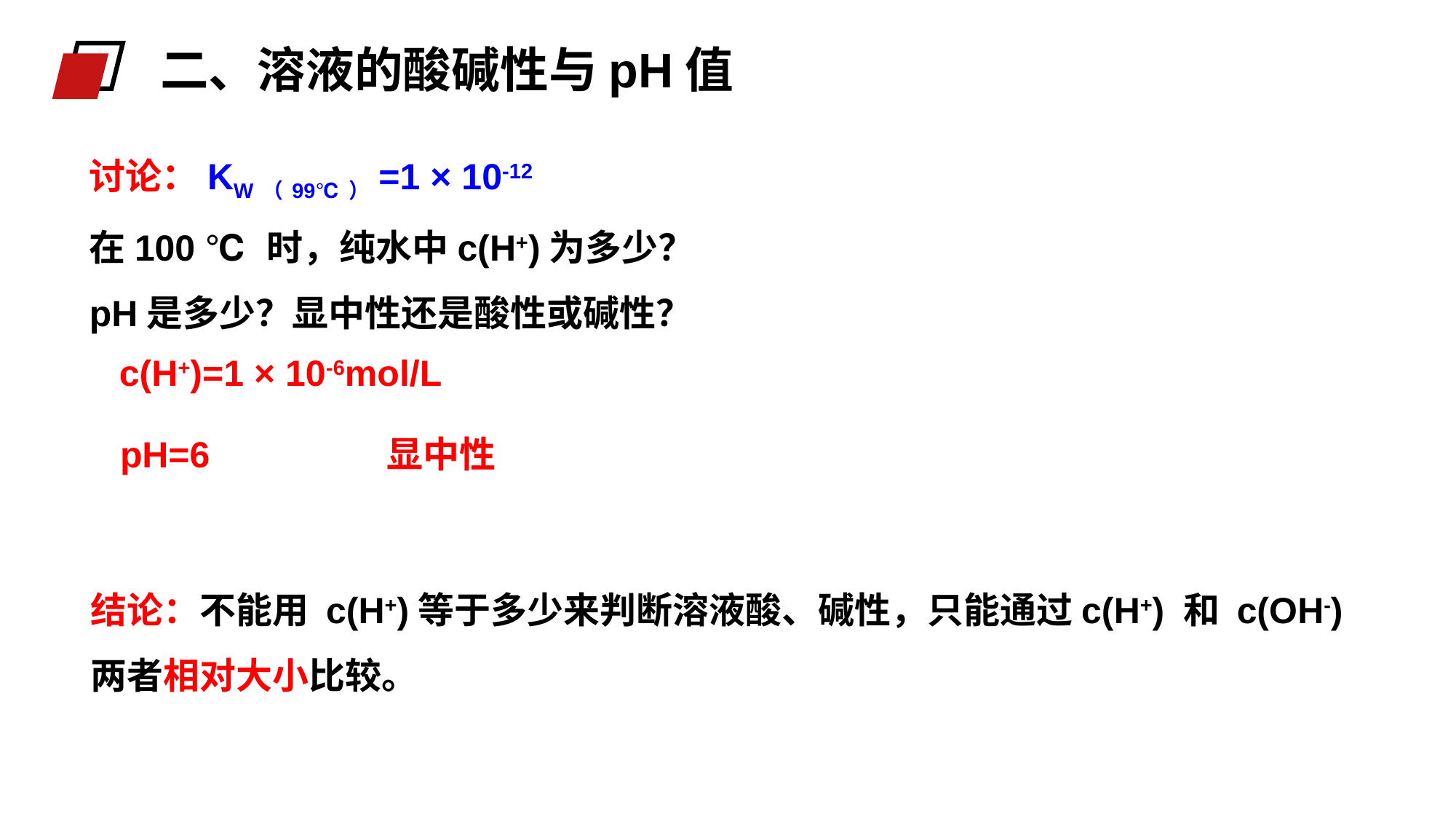

二、溶液的酸碱性与pH值
讨论：KW（99℃）=1 × 10-12
在100 ℃ 时，纯水中c(H+)为多少？
pH是多少？显中性还是酸性或碱性？
c(H+)=1 × 10-6mol/L
显中性
pH=6
结论：不能用 c(H+)等于多少来判断溶液酸、碱性，只能通过c(H+) 和 c(OH-) 两者相对大小比较。